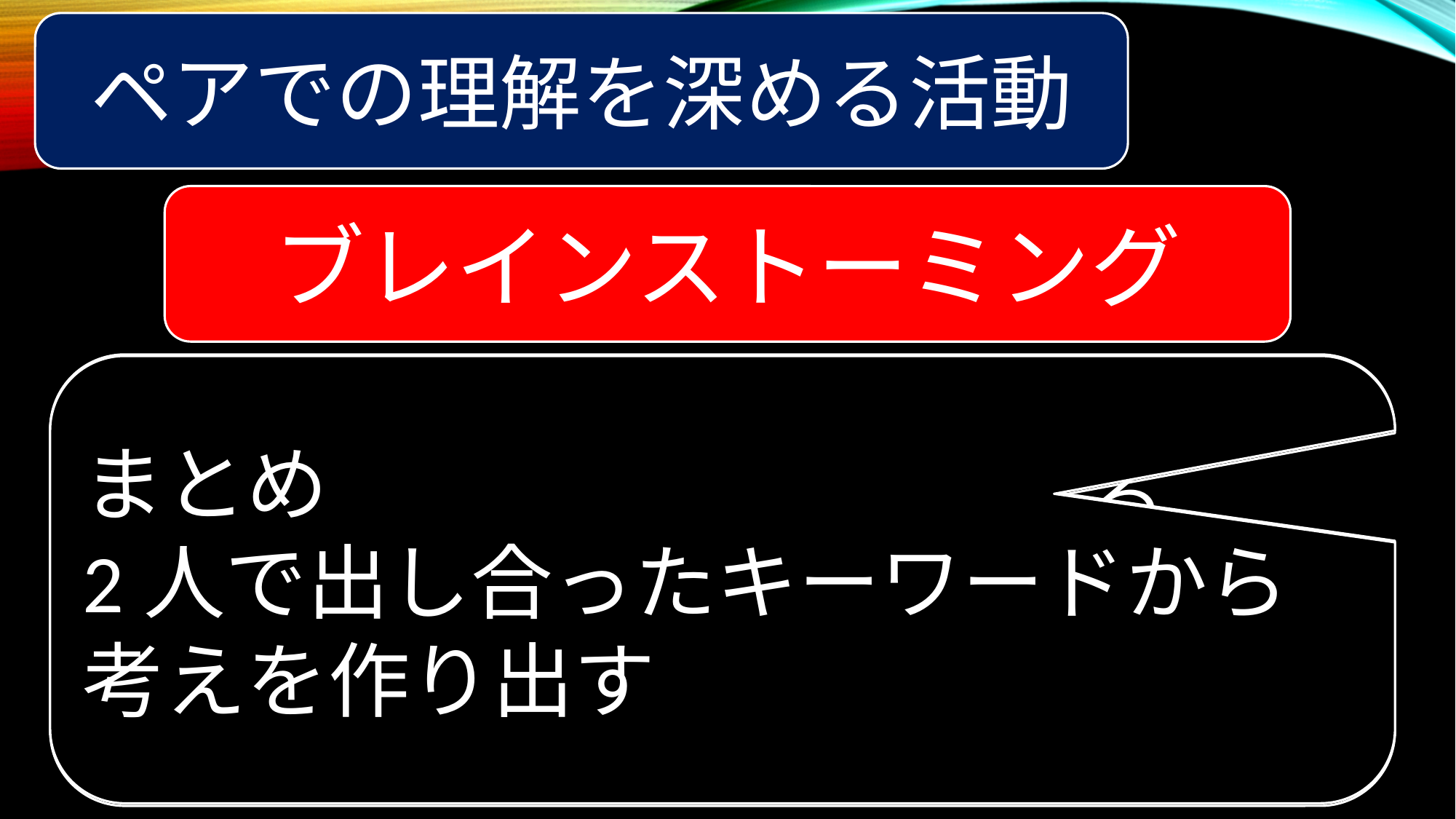

ペアでの理解を深める活動
ブレインストーミング
③グルーピング
ふせんを貼りながら意味の近いものでまとめていくと、よりよい
まとめ
2人で出し合ったキーワードから考えを作り出す
①まずは個人活動
１分間でキーワードをふせんに書けるだけ書く（３～５つ以上は目指そう）
②ふせんを説明しながら貼る
自分の意見の書いたふせんを簡単に説明を加えながらグループシートに貼る